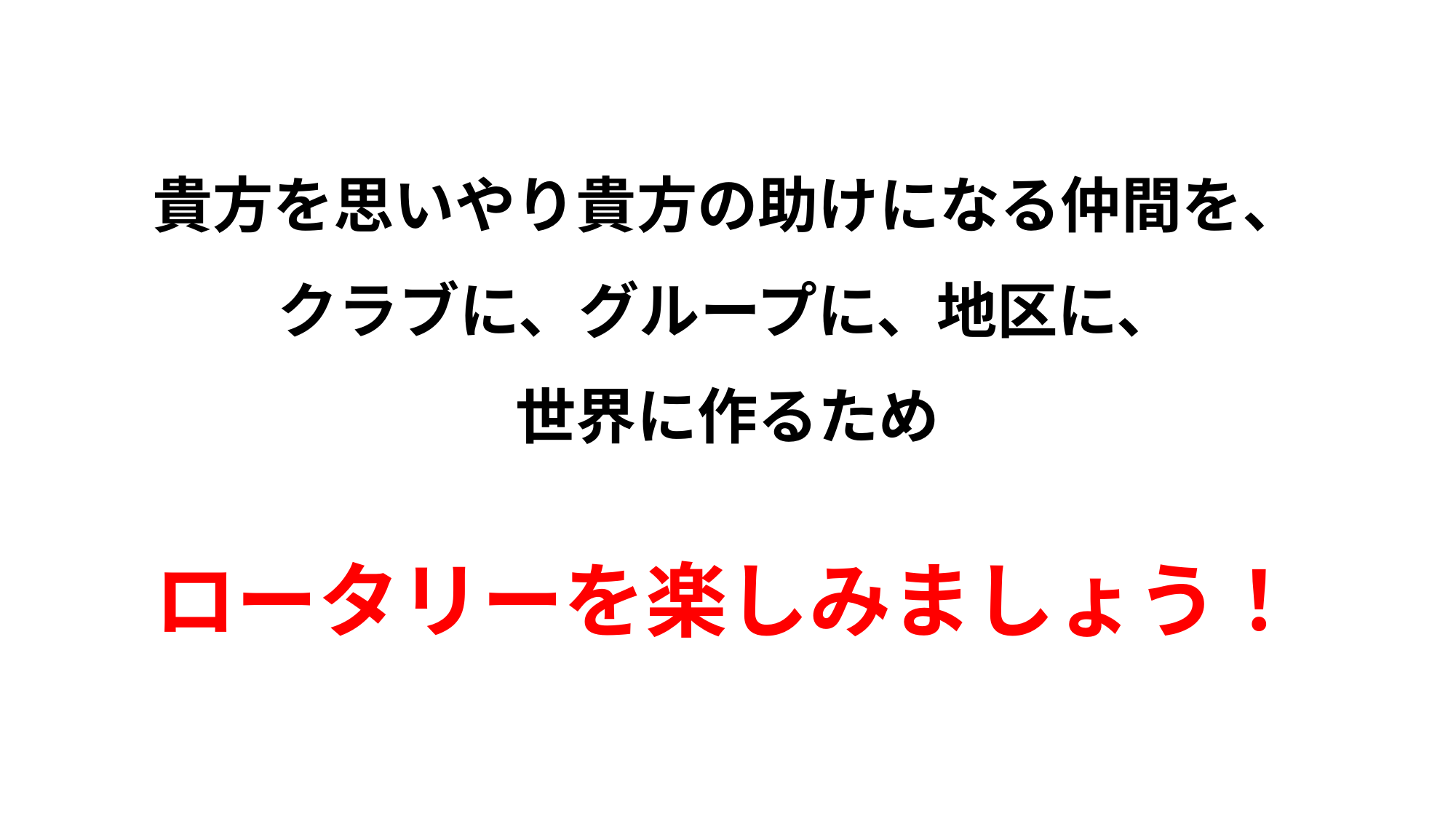

貴方を思いやり貴方の助けになる仲間を、

クラブに、グループに、地区に、

世界に作るため

ロータリーを楽しみましょう！